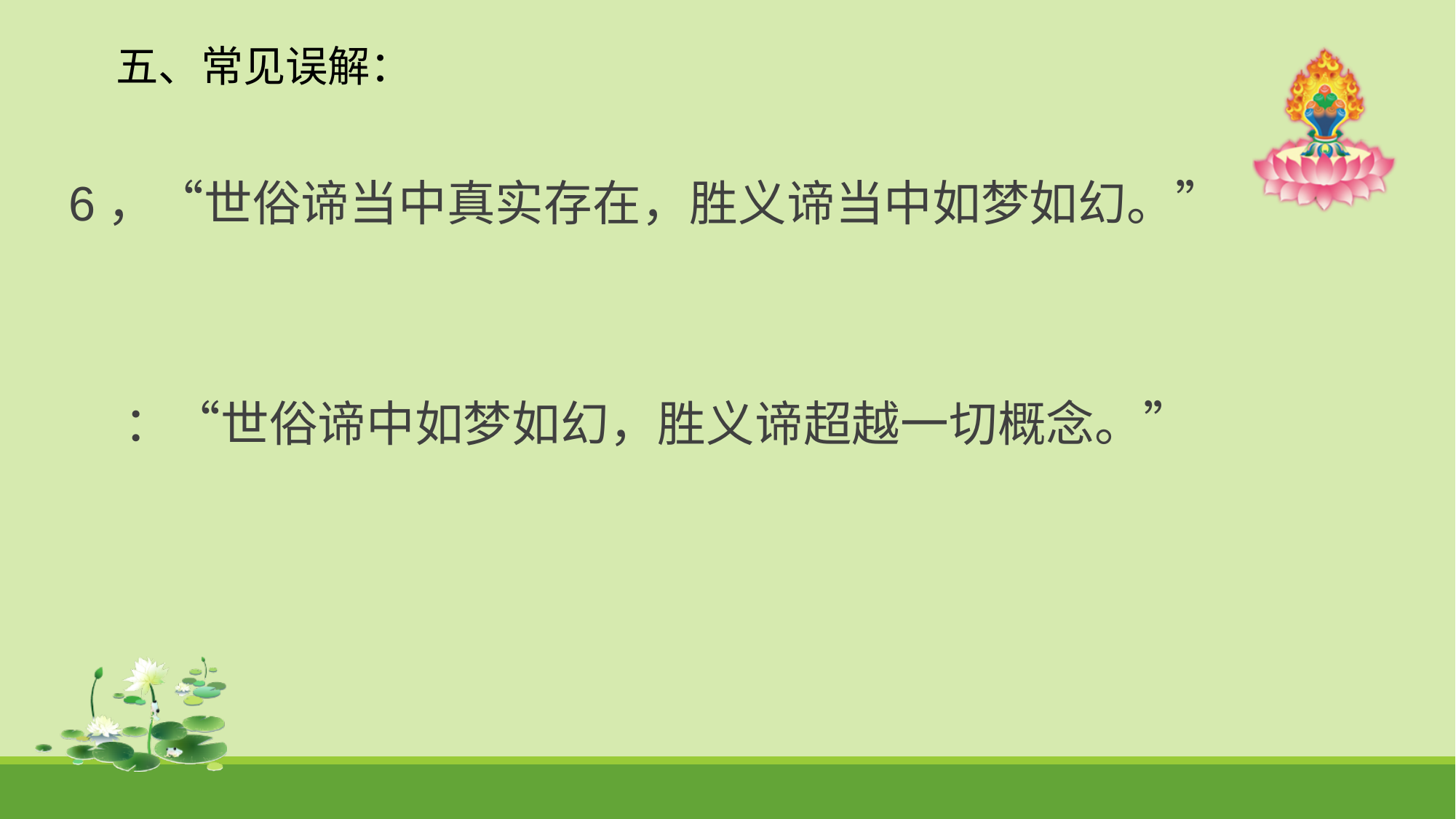

五、常见误解：
6，“世俗谛当中真实存在，胜义谛当中如梦如幻。”

    ：“世俗谛中如梦如幻，胜义谛超越一切概念。”